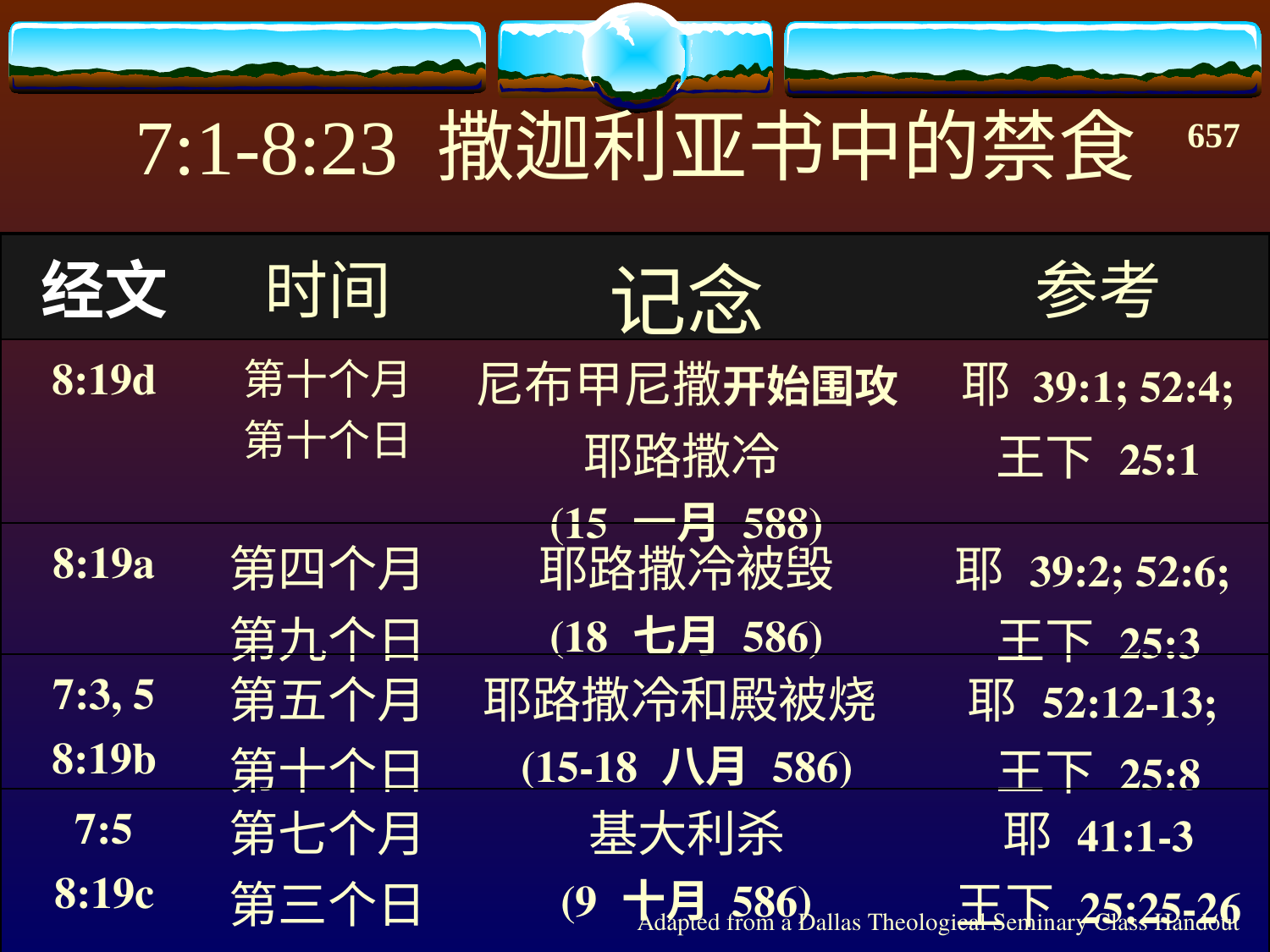

# 7:1-8:23 撒迦利亚书中的禁食
657
| 经文 | 时间 | 记念 | 参考 |
| --- | --- | --- | --- |
| 8:19d | 第十个月 第十个日 | 尼布甲尼撒开始围攻耶路撒冷 (15 一月 588) | 耶 39:1; 52:4; 王下 25:1 |
| 8:19a | 第四个月 第九个日 | 耶路撒冷被毁 (18 七月 586) | 耶 39:2; 52:6; 王下 25:3 |
| 7:3, 5 8:19b | 第五个月 第十个日 | 耶路撒冷和殿被烧(15-18 八月 586) | 耶 52:12-13; 王下 25:8 |
| 7:5 8:19c | 第七个月 第三个日 | 基大利杀 (9 十月 586) | 耶 41:1-3 王下 25:25-26 |

Adapted from a Dallas Theological Seminary Class Handout